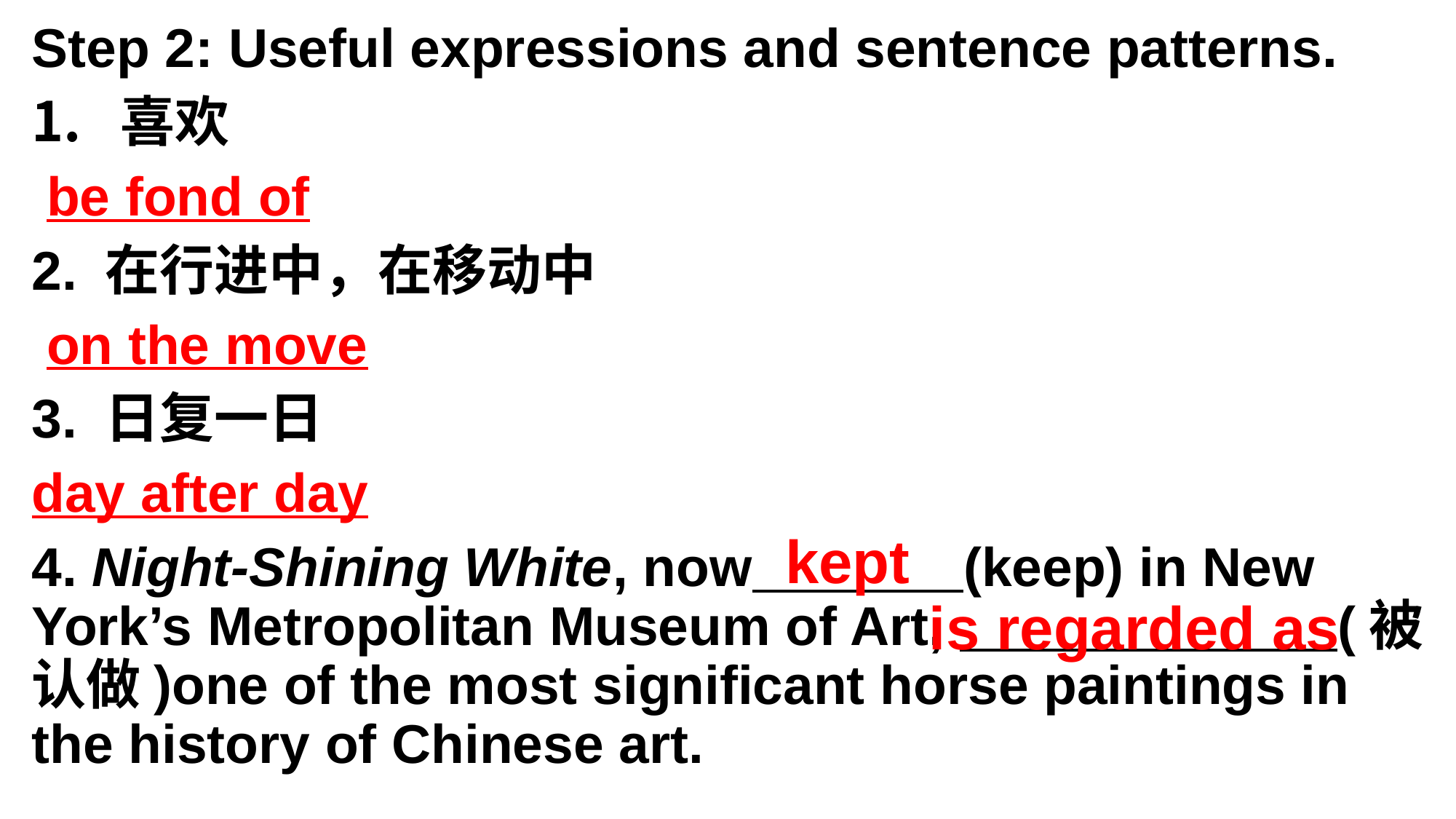

Step 2: Useful expressions and sentence patterns.
喜欢
 be fond of
2. 在行进中，在移动中
 on the move
3. 日复一日
day after day
4. Night-Shining White, now              (keep) in New York’s Metropolitan Museum of Art,                          (被认做)one of the most significant horse paintings in the history of Chinese art.

kept
is regarded as